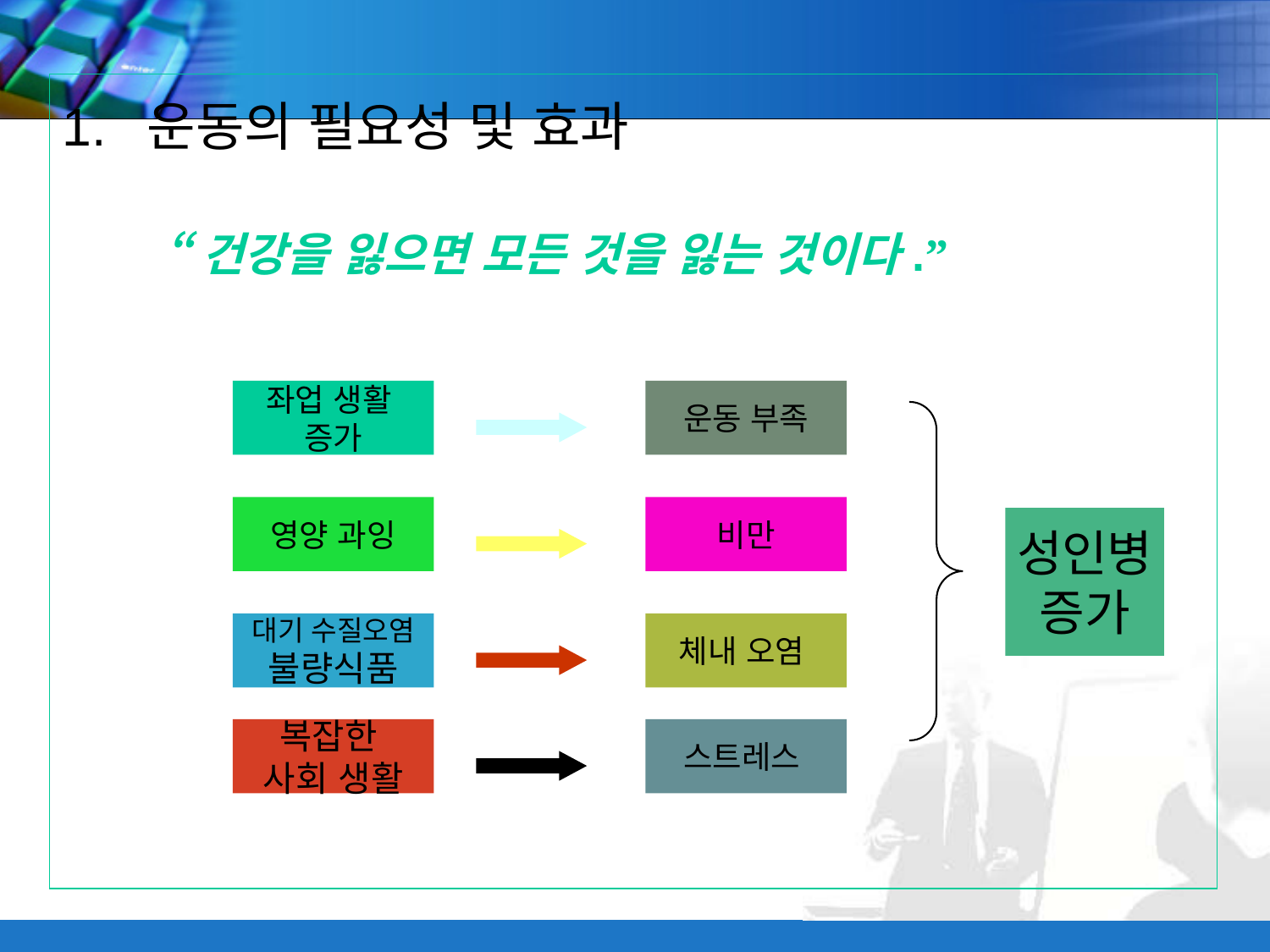

운동의 필요성 및 효과

   “건강을 잃으면 모든 것을 잃는 것이다.”

좌업 생활
증가
운동 부족

영양 과잉
비만
성인병
증가

대기 수질오염
불량식품
체내 오염

복잡한
사회 생활
스트레스